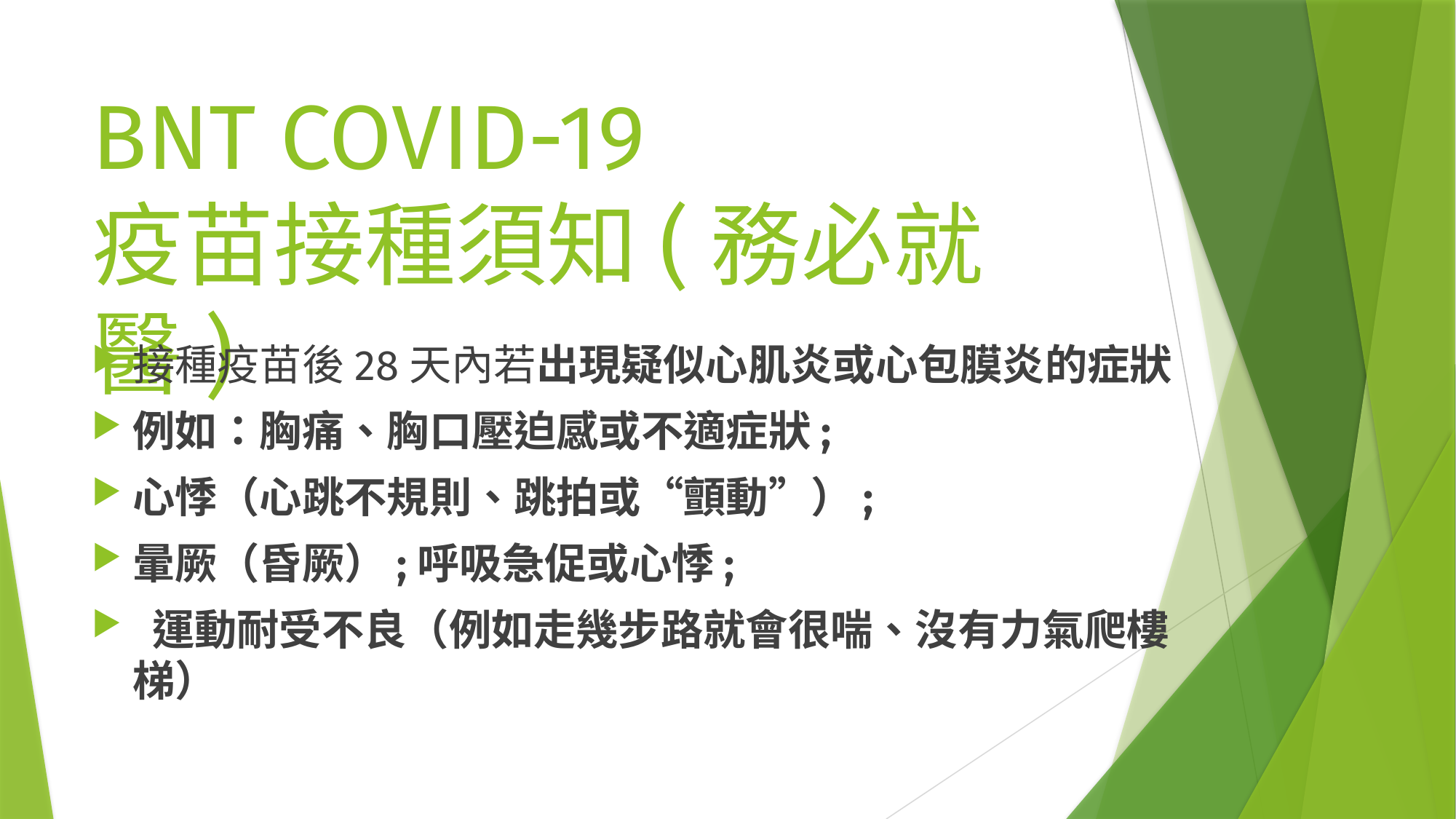

# BNT COVID-19 疫苗接種須知(務必就醫)
接種疫苗後28天內若出現疑似心肌炎或心包膜炎的症狀
例如：胸痛、胸口壓迫感或不適症狀;
心悸（心跳不規則、跳拍或“顫動”）;
暈厥（昏厥）;呼吸急促或心悸;
 運動耐受不良（例如走幾步路就會很喘、沒有力氣爬樓梯）